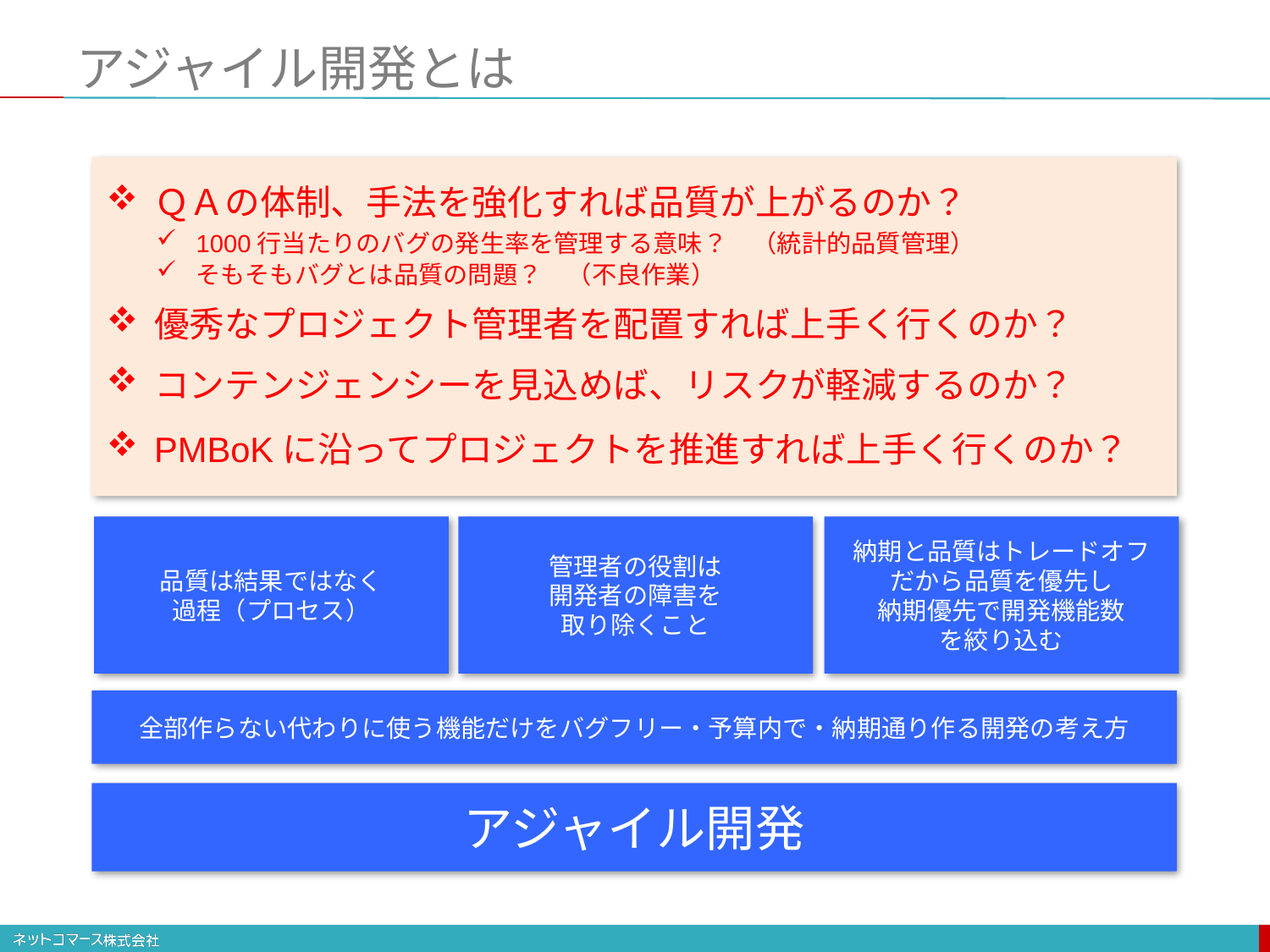

# アジャイル開発とは

ＱＡの体制、手法を強化すれば品質が上がるのか？
1000行当たりのバグの発生率を管理する意味？　（統計的品質管理）
そもそもバグとは品質の問題？　（不良作業）
優秀なプロジェクト管理者を配置すれば上手く行くのか？
コンテンジェンシーを見込めば、リスクが軽減するのか？
PMBoKに沿ってプロジェクトを推進すれば上手く行くのか？
品質は結果ではなく
過程（プロセス）
管理者の役割は
開発者の障害を
取り除くこと
納期と品質はトレードオフ
だから品質を優先し
納期優先で開発機能数
を絞り込む
全部作らない代わりに使う機能だけをバグフリー・予算内で・納期通り作る開発の考え方
アジャイル開発